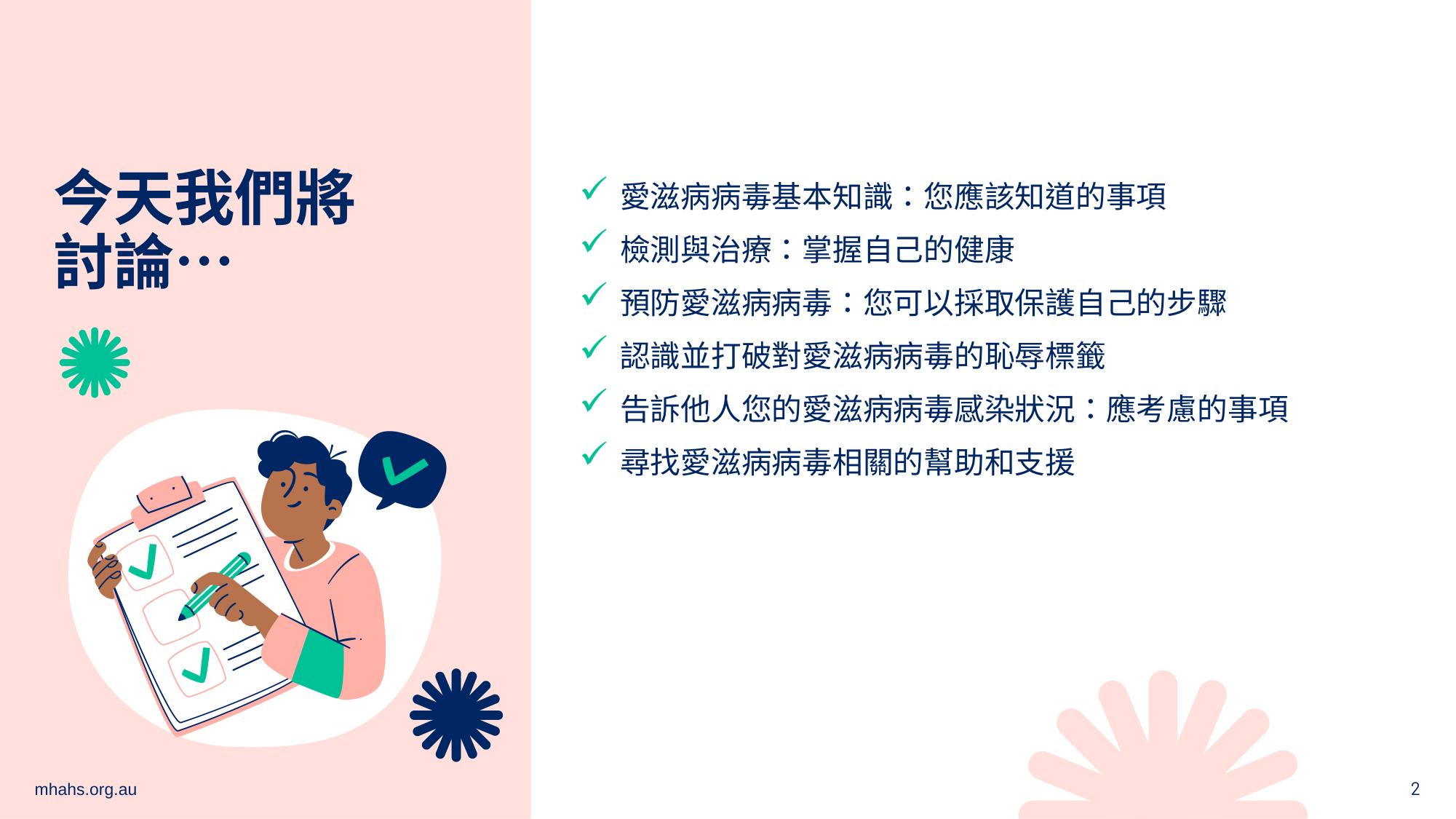

今天我們將
討論…
愛滋病病毒基本知識：您應該知道的事項
檢測與治療：掌握自己的健康
預防愛滋病病毒：您可以採取保護自己的步驟
認識並打破對愛滋病病毒的恥辱標籤
告訴他人您的愛滋病病毒感染狀況：應考慮的事項
尋找愛滋病病毒相關的幫助和支援
mhahs.org.au
2